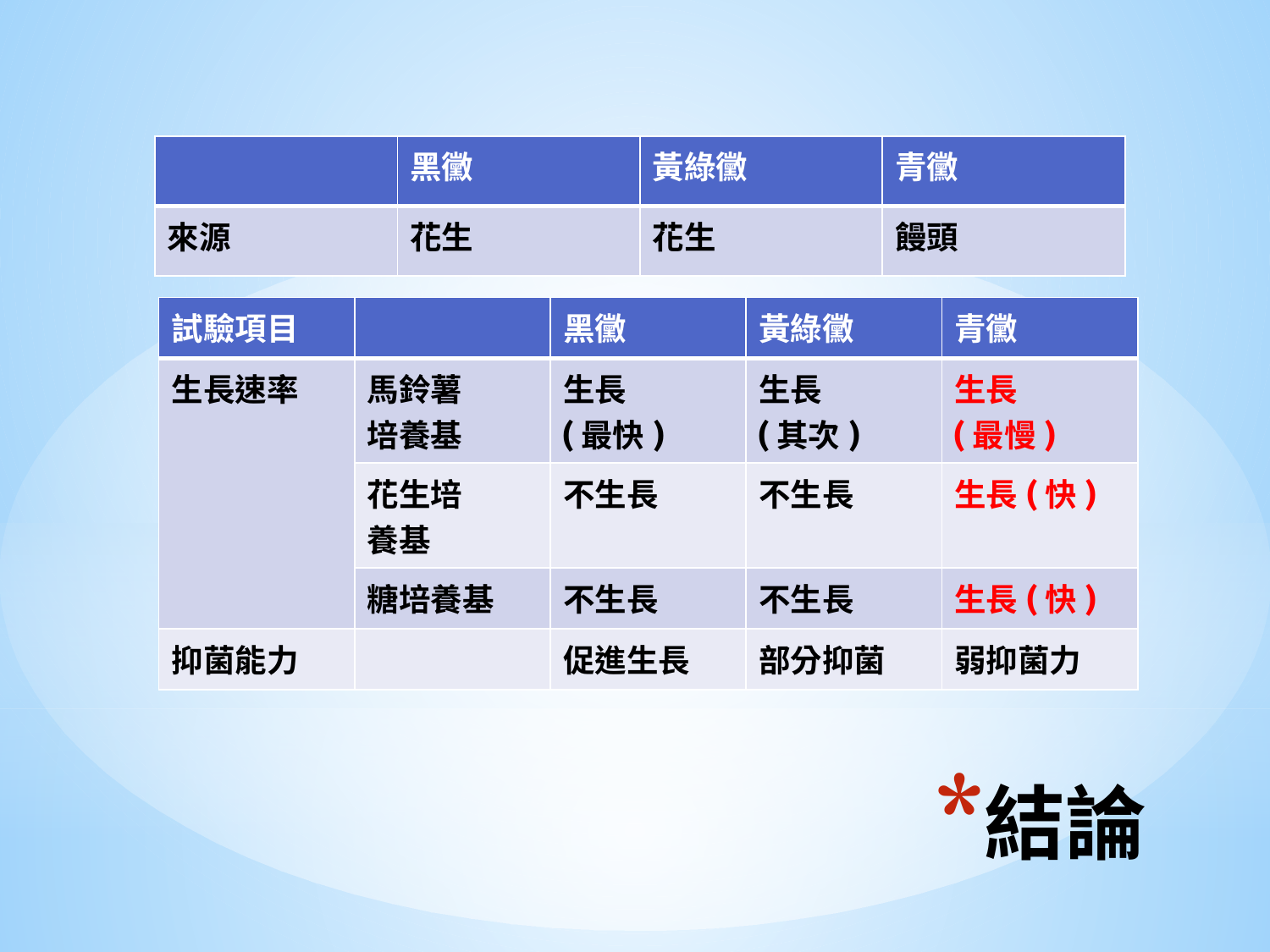

|  | 黑黴 | 黃綠黴 | 青黴 |
| --- | --- | --- | --- |
| 來源 | 花生 | 花生 | 饅頭 |
| 試驗項目 |  | 黑黴 | 黃綠黴 | 青黴 |
| --- | --- | --- | --- | --- |
| 生長速率 | 馬鈴薯 培養基 | 生長 (最快) | 生長 (其次) | 生長 (最慢) |
|  | 花生培 養基 | 不生長 | 不生長 | 生長(快) |
|  | 糖培養基 | 不生長 | 不生長 | 生長(快) |
| 抑菌能力 |  | 促進生長 | 部分抑菌 | 弱抑菌力 |
# 結論